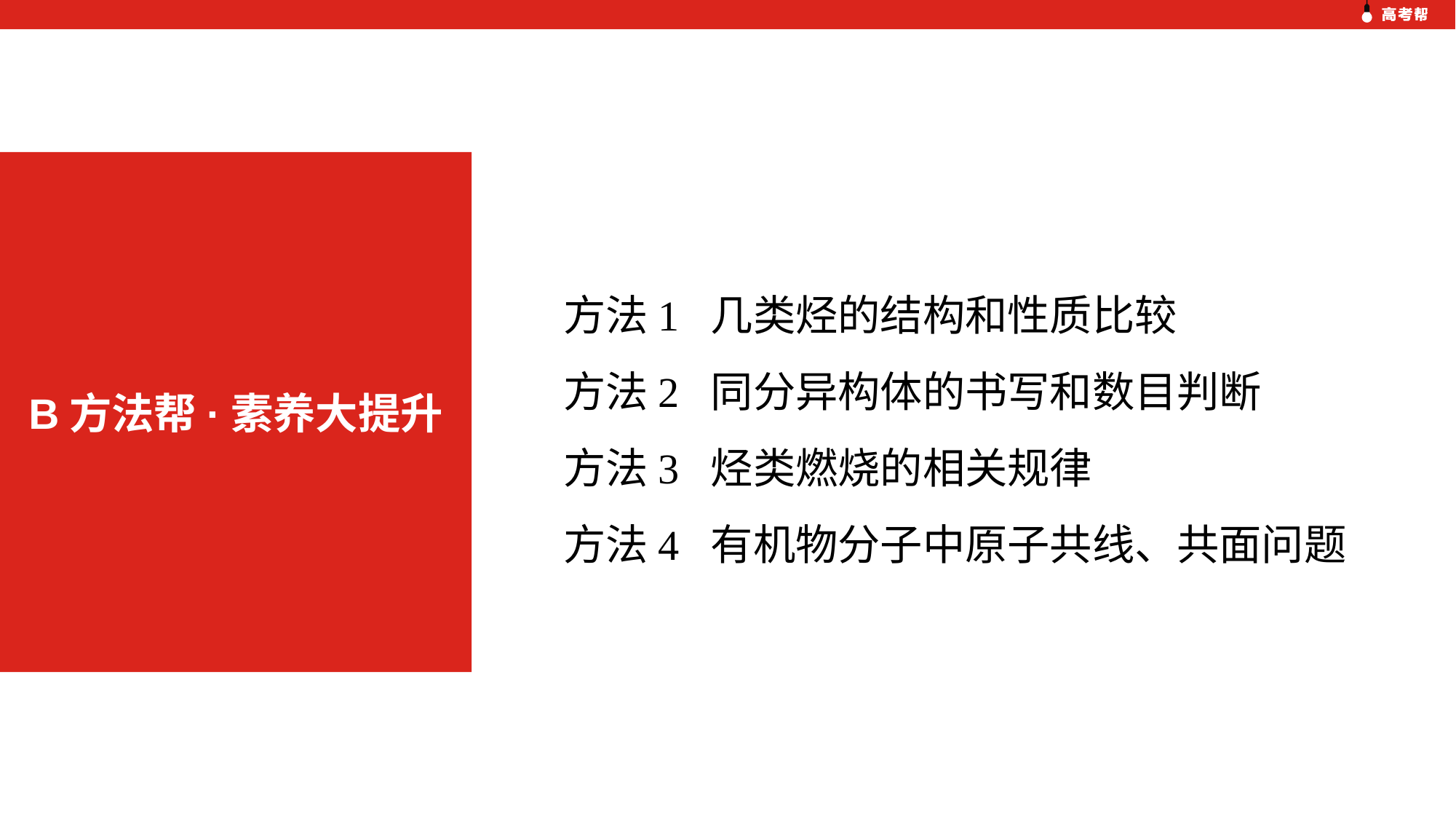

B方法帮·素养大提升
方法1  几类烃的结构和性质比较
方法2  同分异构体的书写和数目判断
方法3  烃类燃烧的相关规律
方法4  有机物分子中原子共线、共面问题